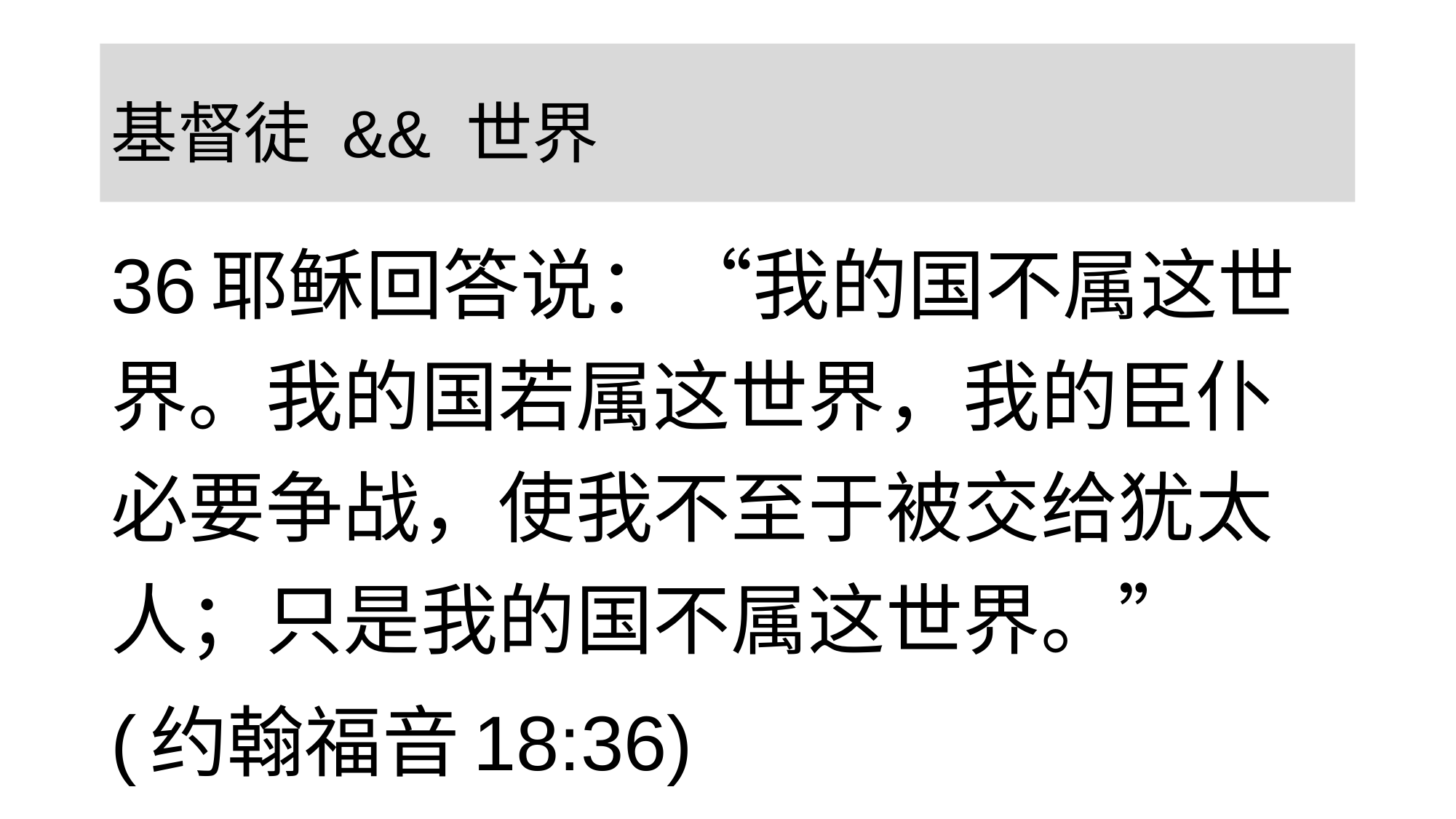

# 基督徒 && 世界
36耶稣回答说：“我的国不属这世界。我的国若属这世界，我的臣仆必要争战，使我不至于被交给犹太人；只是我的国不属这世界。”
(约翰福音18:36)